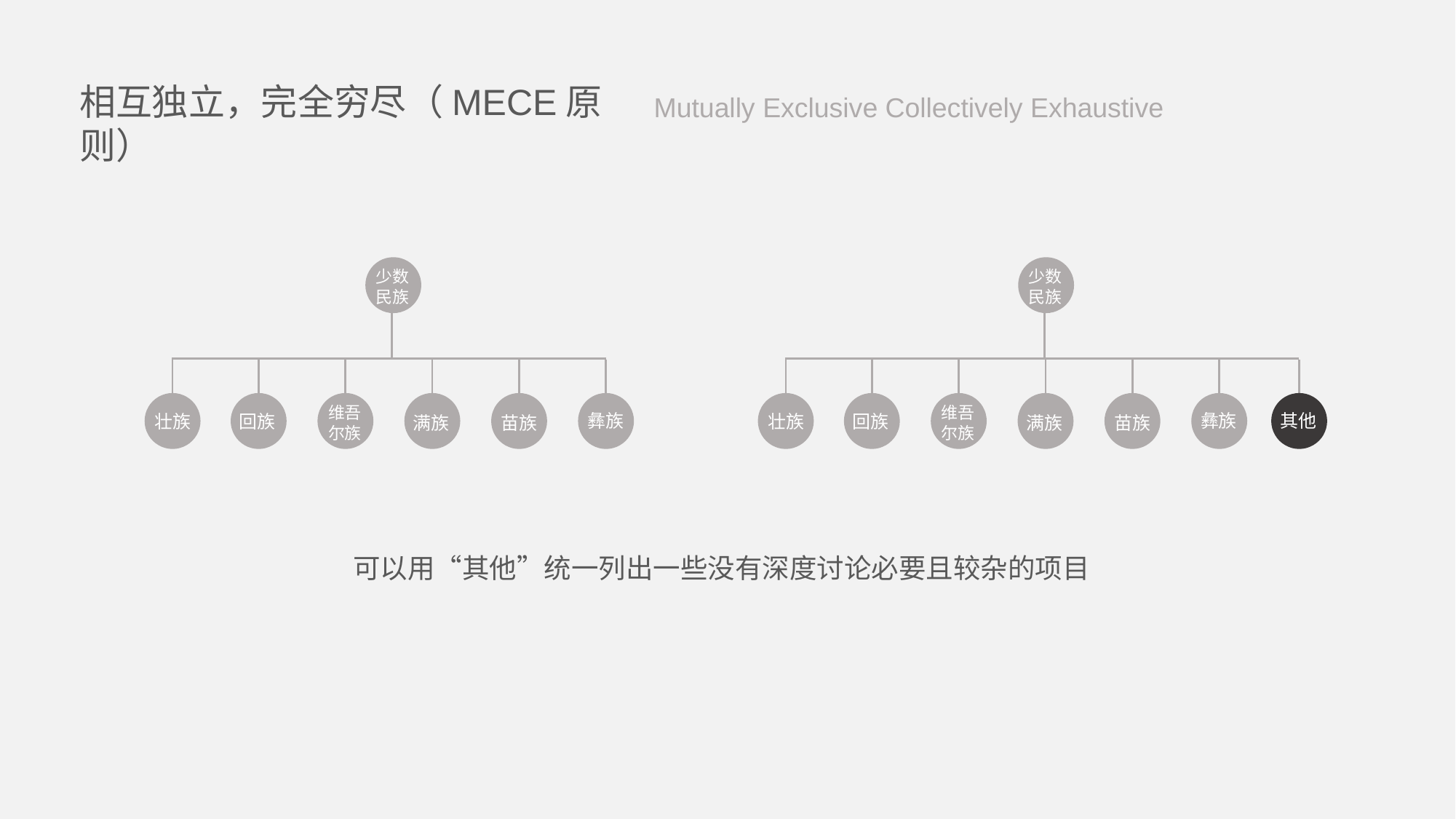

相互独立，完全穷尽（MECE原则）
Mutually Exclusive Collectively Exhaustive

少数
民族
少数
民族

壮族

回族

维吾
尔族

满族

苗族

彝族

壮族

回族

维吾
尔族

满族

苗族

彝族

其他
可以用“其他”统一列出一些没有深度讨论必要且较杂的项目